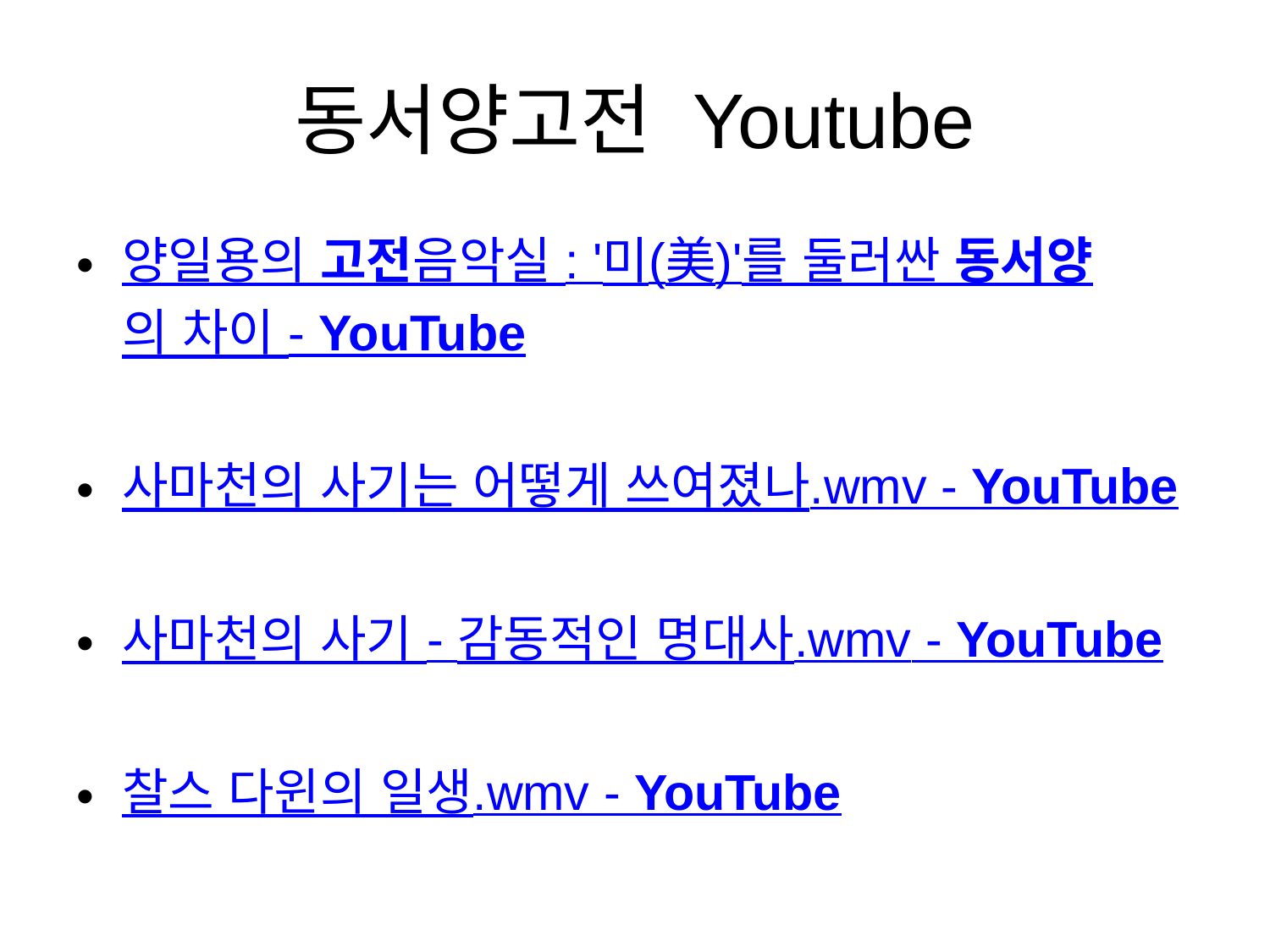

# 동서양고전 Youtube
양일용의 고전음악실 : '미(美)'를 둘러싼 동서양의 차이 - YouTube

사마천의 사기는 어떻게 쓰여졌나.wmv - YouTube

사마천의 사기 - 감동적인 명대사.wmv - YouTube

찰스 다윈의 일생.wmv - YouTube